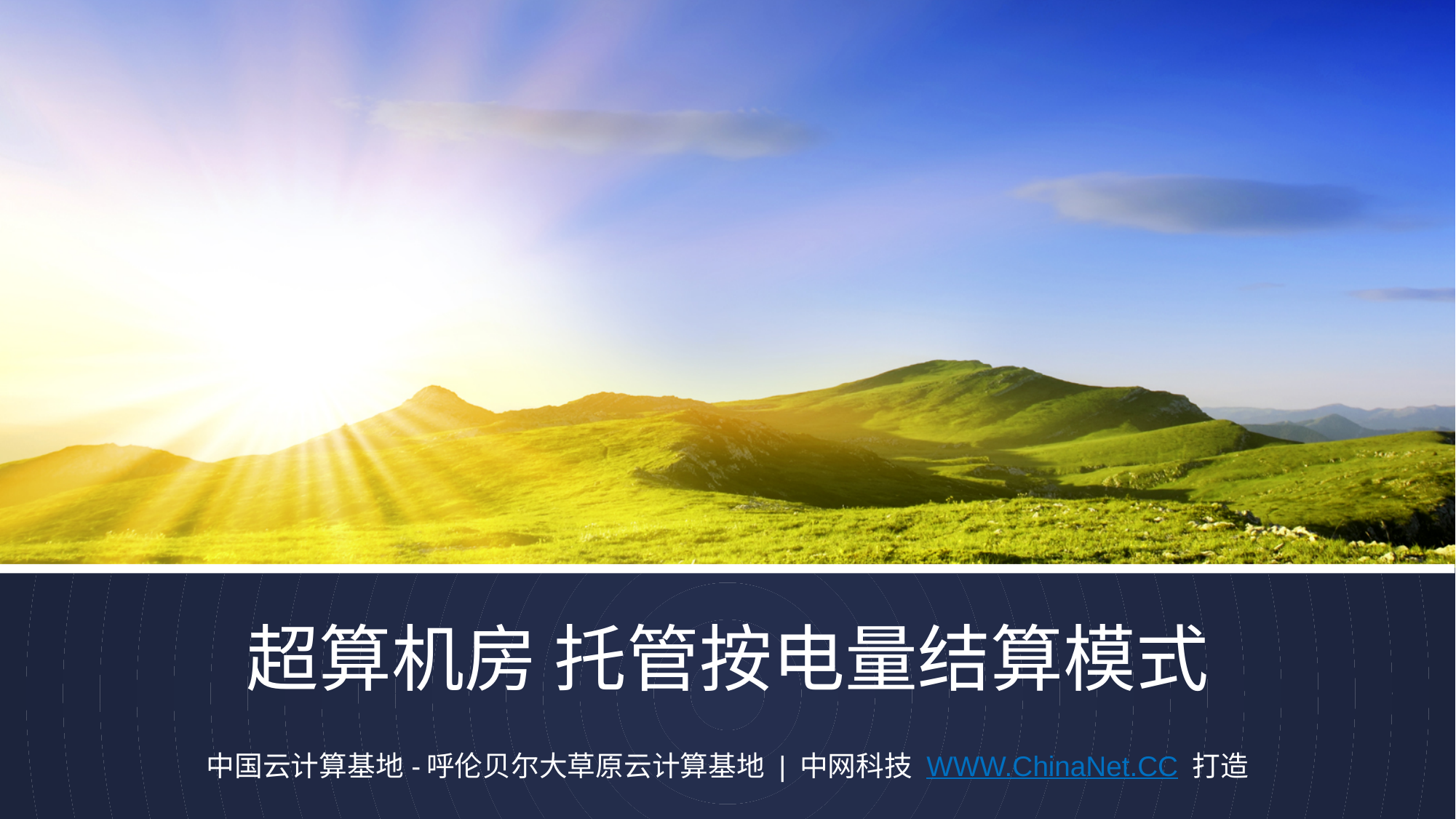

# 超算机房 托管按电量结算模式

中国云计算基地-呼伦贝尔大草原云计算基地 | 中网科技 WWW.ChinaNet.CC 打造